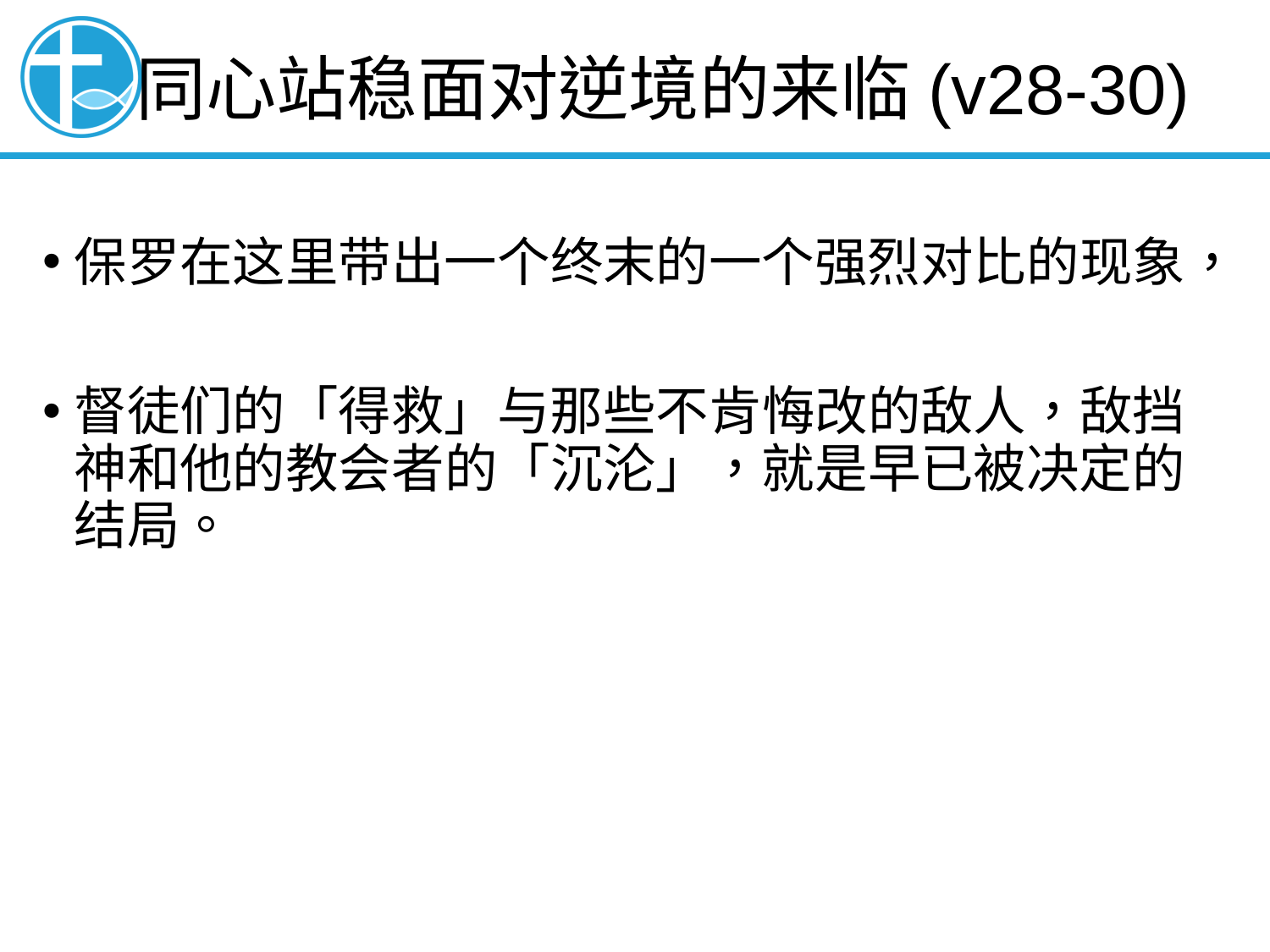

# 同心站稳面对逆境的来临(v28-30)
保罗在这里带出一个终末的一个强烈对比的现象，

督徒们的「得救」与那些不肯悔改的敌人，敌挡神和他的教会者的「沉沦」，就是早已被决定的结局。